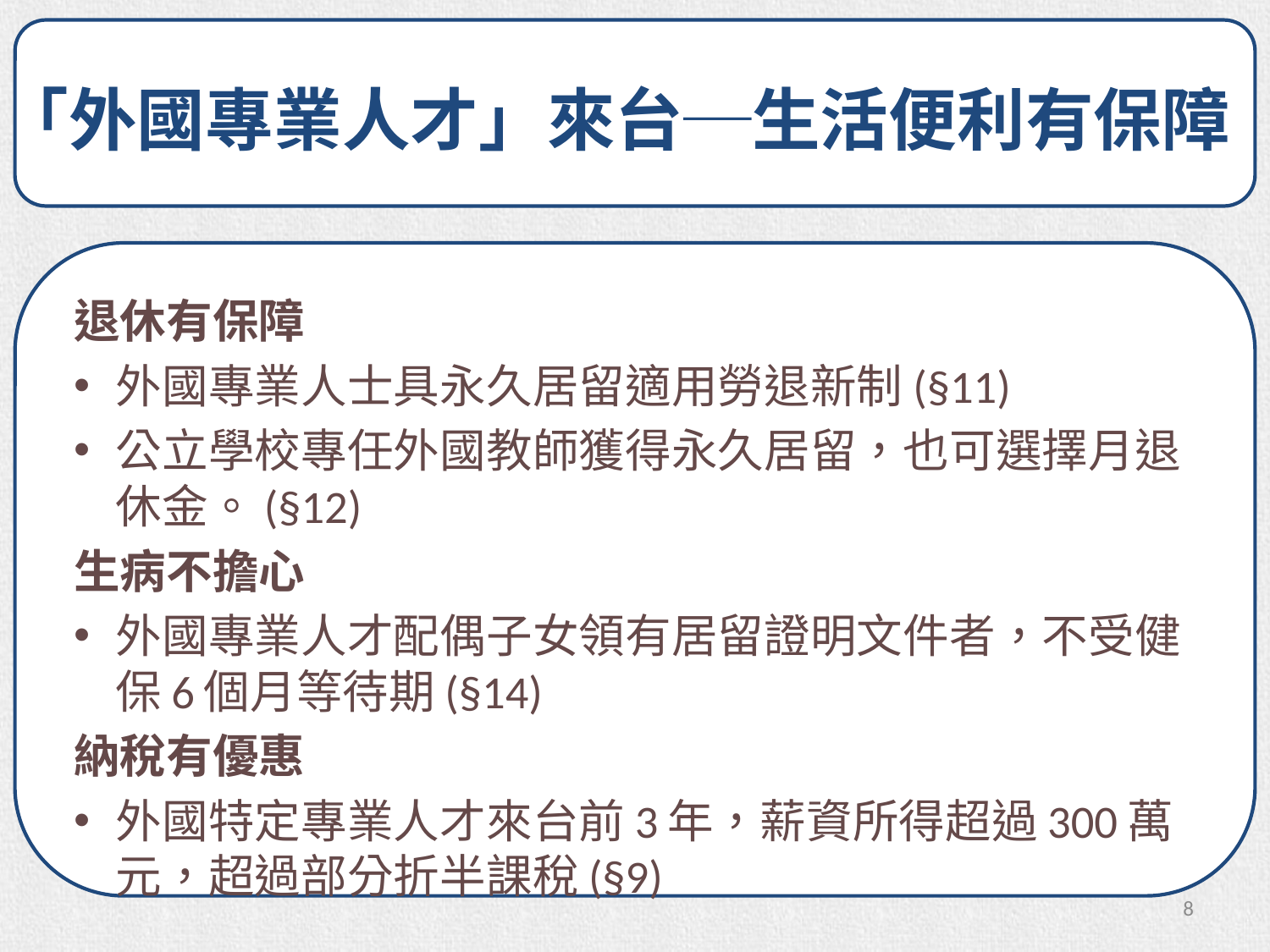

# 「外國專業人才」來台─生活便利有保障

退休有保障
外國專業人士具永久居留適用勞退新制(§11)
公立學校專任外國教師獲得永久居留，也可選擇月退休金。(§12)
生病不擔心
外國專業人才配偶子女領有居留證明文件者，不受健保6個月等待期(§14)
納稅有優惠
外國特定專業人才來台前3年，薪資所得超過300萬元，超過部分折半課稅(§9)

8